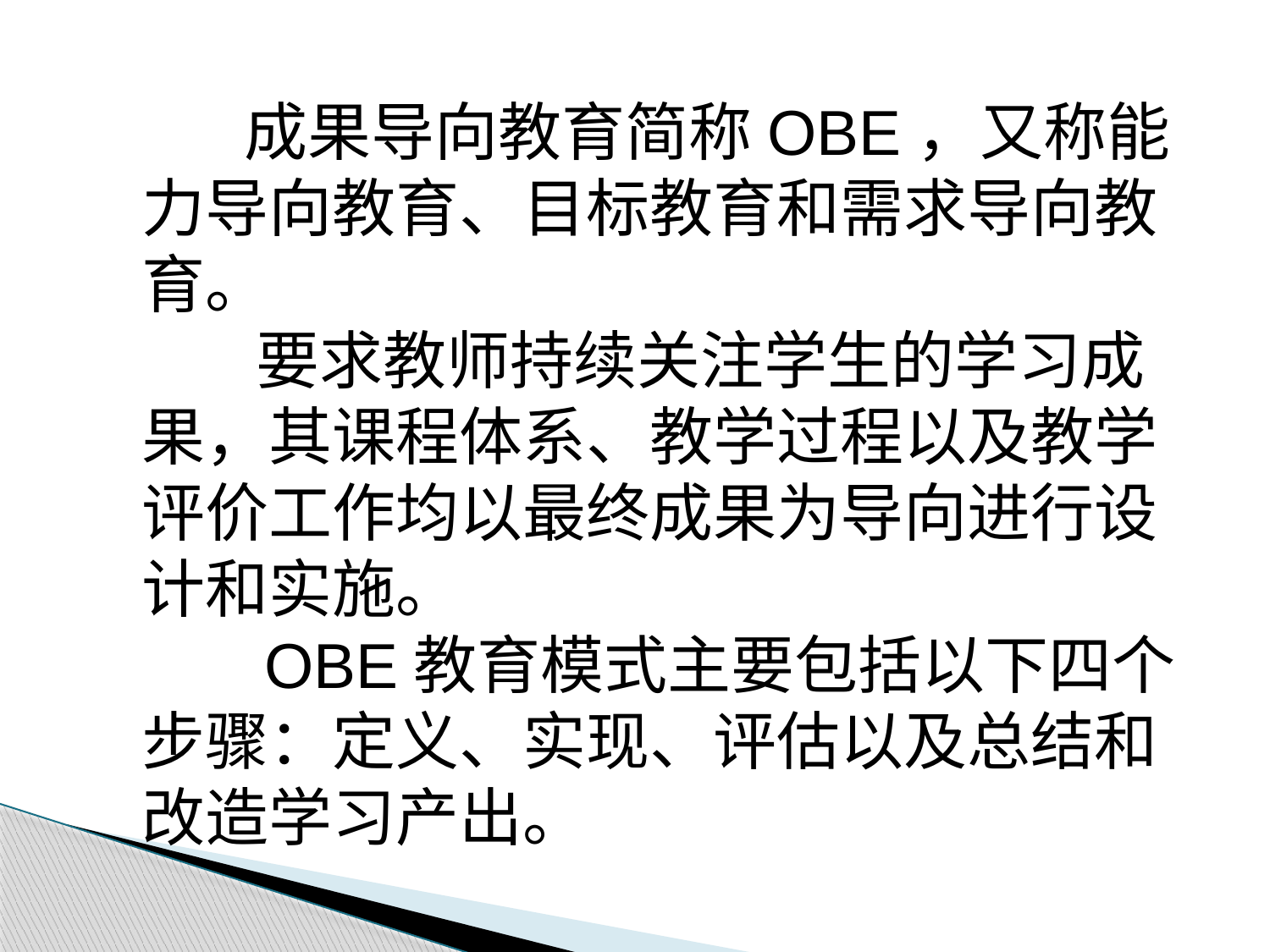

成果导向教育简称OBE，又称能力导向教育、目标教育和需求导向教育。
       要求教师持续关注学生的学习成果，其课程体系、教学过程以及教学评价工作均以最终成果为导向进行设计和实施。
       OBE教育模式主要包括以下四个步骤：定义、实现、评估以及总结和改造学习产出。